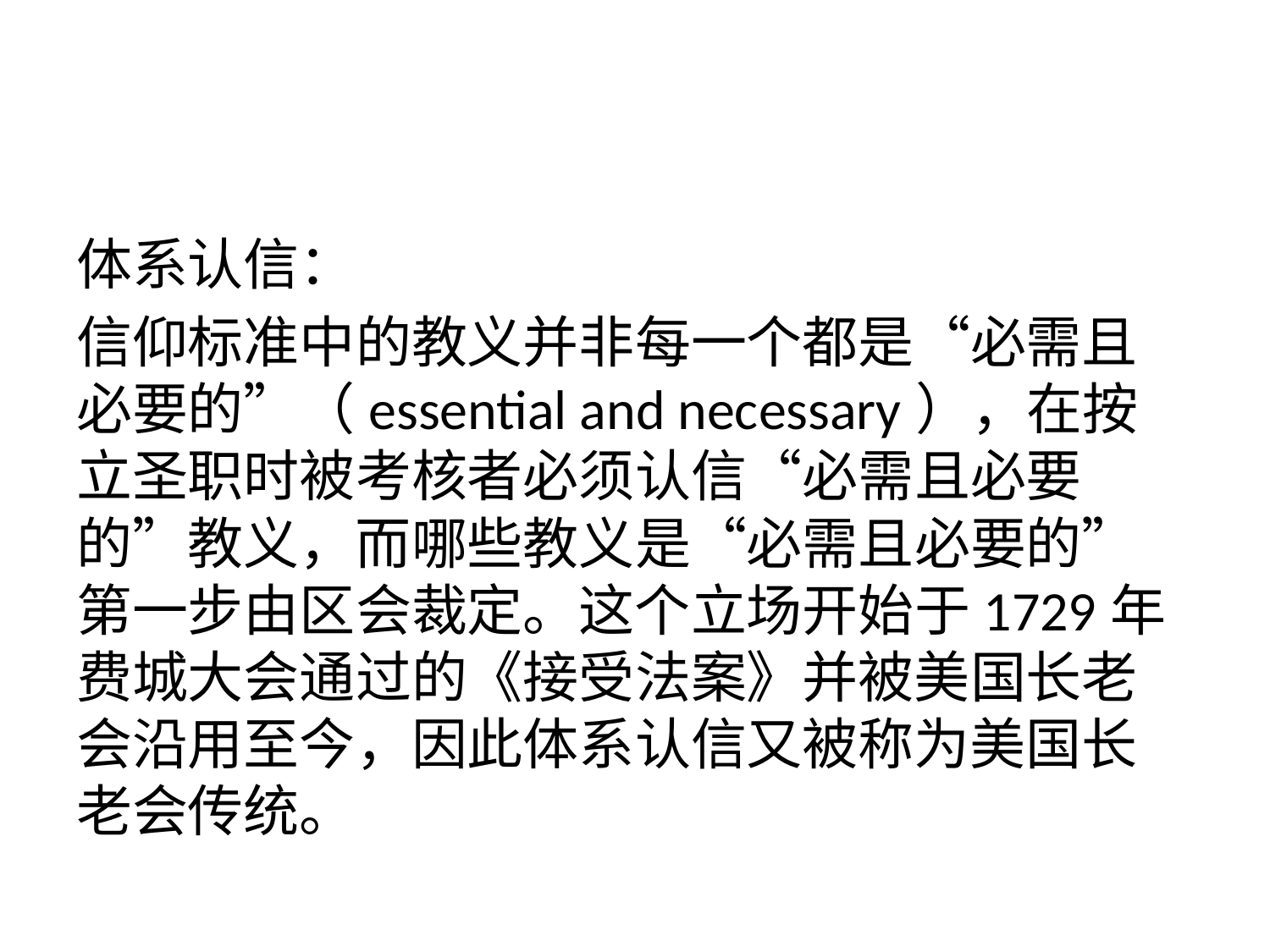

#
体系认信：
信仰标准中的教义并非每一个都是“必需且必要的”（essential and necessary），在按立圣职时被考核者必须认信“必需且必要的”教义，而哪些教义是“必需且必要的”第一步由区会裁定。这个立场开始于1729年费城大会通过的《接受法案》并被美国长老会沿用至今，因此体系认信又被称为美国长老会传统。